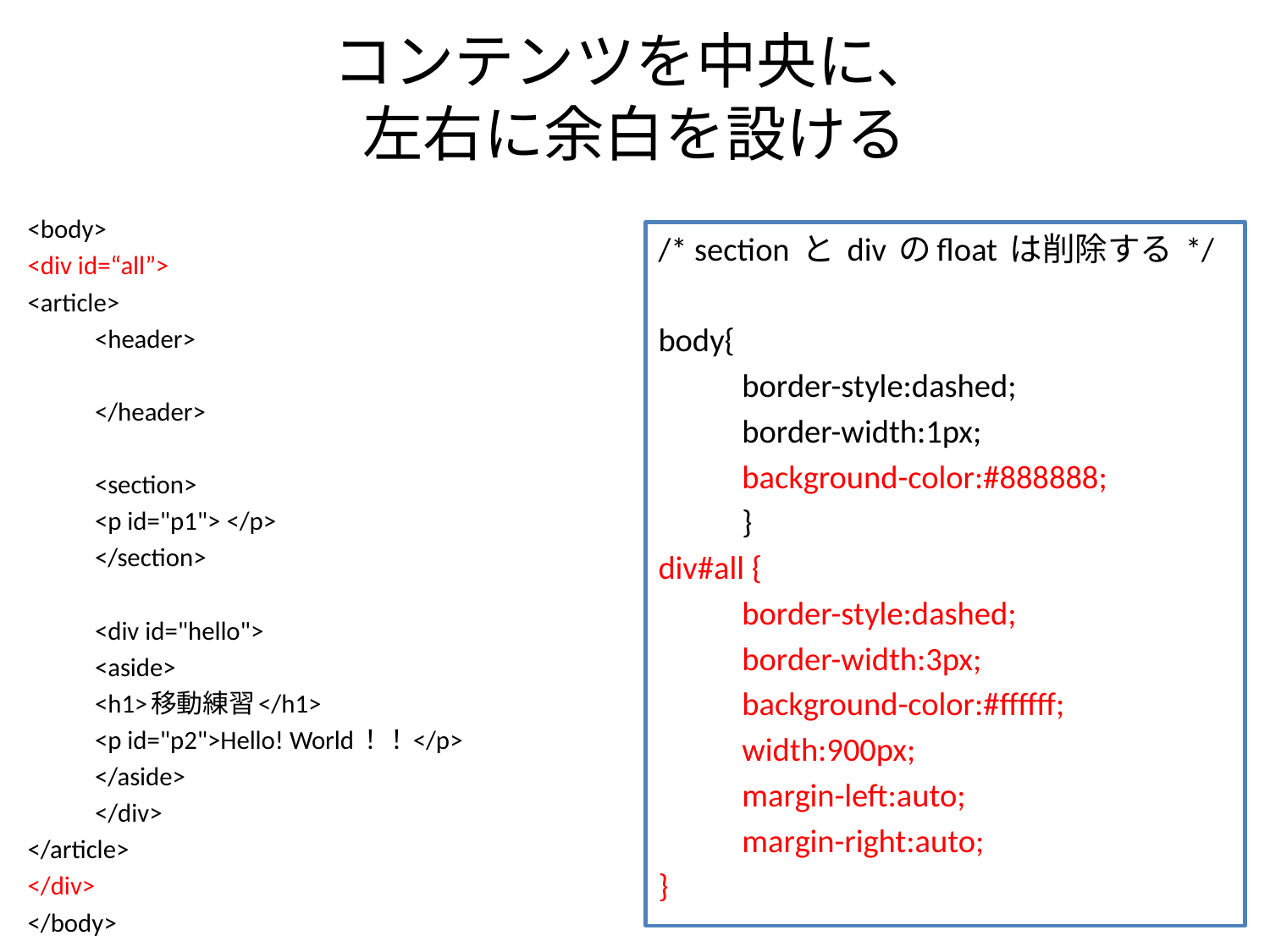

# コンテンツを中央に、 左右に余白を設ける
<body>
<div id=“all”>
<article>
	<header>

	</header>

	<section>
		<p id="p1"> </p>
	</section>

	<div id="hello">
	<aside>
	<h1>移動練習</h1>
	<p id="p2">Hello! World！！</p>
	</aside>
	</div>
</article>
</div>
</body>
/* section と div のfloat は削除する */

body{
	border-style:dashed;
	border-width:1px;
	background-color:#888888;
	}
div#all {
	border-style:dashed;
	border-width:3px;
	background-color:#ffffff;
	width:900px;
	margin-left:auto;
	margin-right:auto;
}